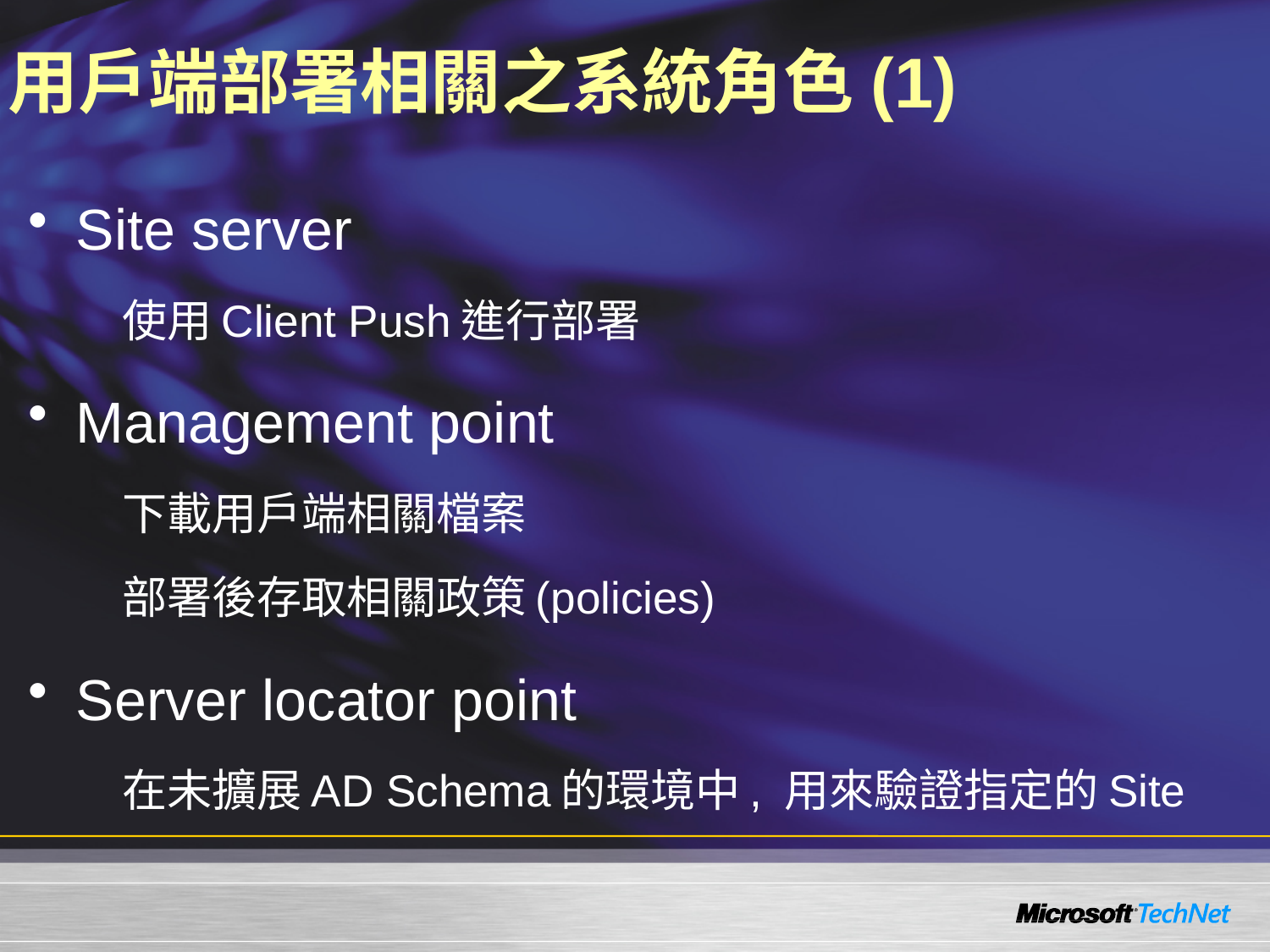

# 用戶端部署相關之系統角色(1)
Site server
使用Client Push進行部署
Management point
下載用戶端相關檔案
部署後存取相關政策(policies)
Server locator point
在未擴展AD Schema的環境中, 用來驗證指定的Site